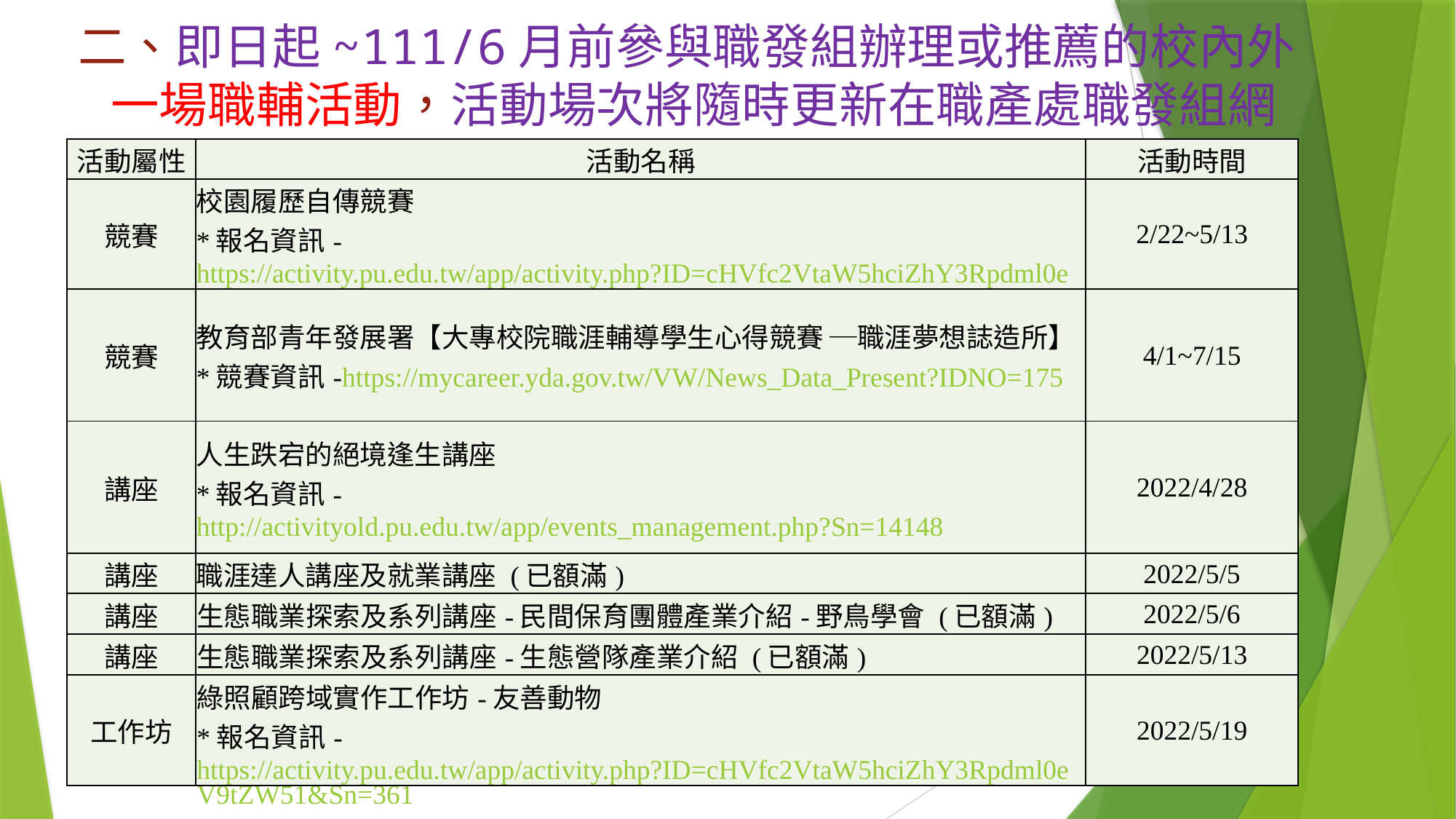

# 二、即日起~111/6月前參與職發組辦理或推薦的校內外 一場職輔活動，活動場次將隨時更新在職產處職發組網站。
| 活動屬性 | 活動名稱 | 活動時間 |
| --- | --- | --- |
| 競賽 | 校園履歷自傳競賽 \*報名資訊-https://activity.pu.edu.tw/app/activity.php?ID=cHVfc2VtaW5hciZhY3Rpdml0eV9tZW51&Sn=300 | 2/22~5/13 |
| 競賽 | 教育部青年發展署【大專校院職涯輔導學生心得競賽 ─職涯夢想誌造所】 \*競賽資訊-https://mycareer.yda.gov.tw/VW/News\_Data\_Present?IDNO=175 | 4/1~7/15 |
| 講座 | 人生跌宕的絕境逢生講座 \*報名資訊- http://activityold.pu.edu.tw/app/events\_management.php?Sn=14148 | 2022/4/28 |
| 講座 | 職涯達人講座及就業講座 (已額滿) | 2022/5/5 |
| 講座 | 生態職業探索及系列講座-民間保育團體產業介紹-野鳥學會 (已額滿) | 2022/5/6 |
| 講座 | 生態職業探索及系列講座-生態營隊產業介紹 (已額滿) | 2022/5/13 |
| 工作坊 | 綠照顧跨域實作工作坊-友善動物 \*報名資訊-https://activity.pu.edu.tw/app/activity.php?ID=cHVfc2VtaW5hciZhY3Rpdml0eV9tZW51&Sn=361 | 2022/5/19 |